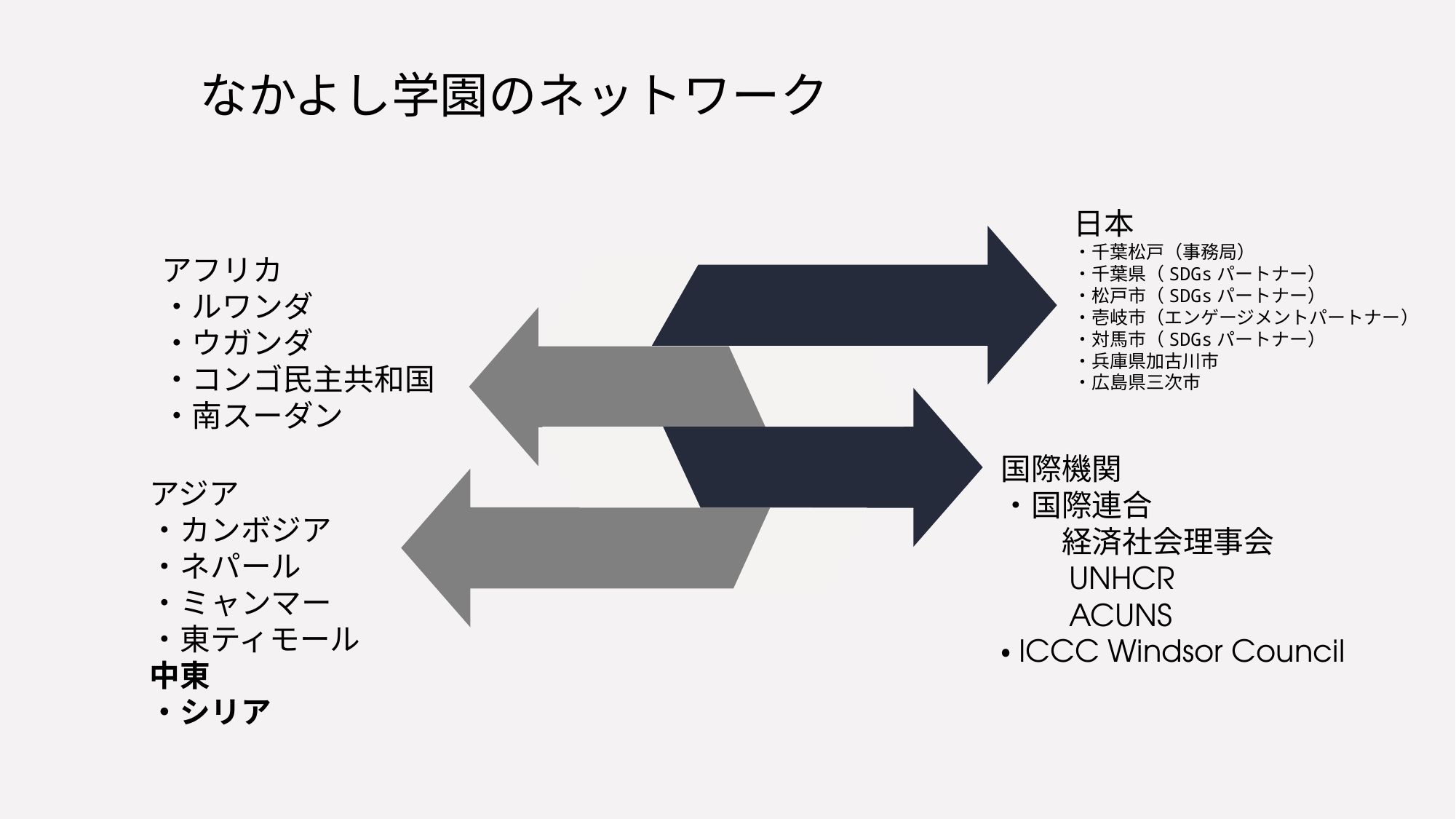

なかよし学園のネットワーク
日本
・千葉松戸（事務局）
・千葉県（SDGsパートナー）
・松戸市（SDGsパートナー）
・壱岐市（エンゲージメントパートナー）
・対馬市（SDGsパートナー）
・兵庫県加古川市
・広島県三次市

アフリカ
・ルワンダ
・ウガンダ
・コンゴ民主共和国
・南スーダン
国際機関
・国際連合
　　経済社会理事会
　　UNHCR
　　ACUNS
・ICCC Windsor Council
アジア
・カンボジア
・ネパール
・ミャンマー
・東ティモール
中東
・シリア